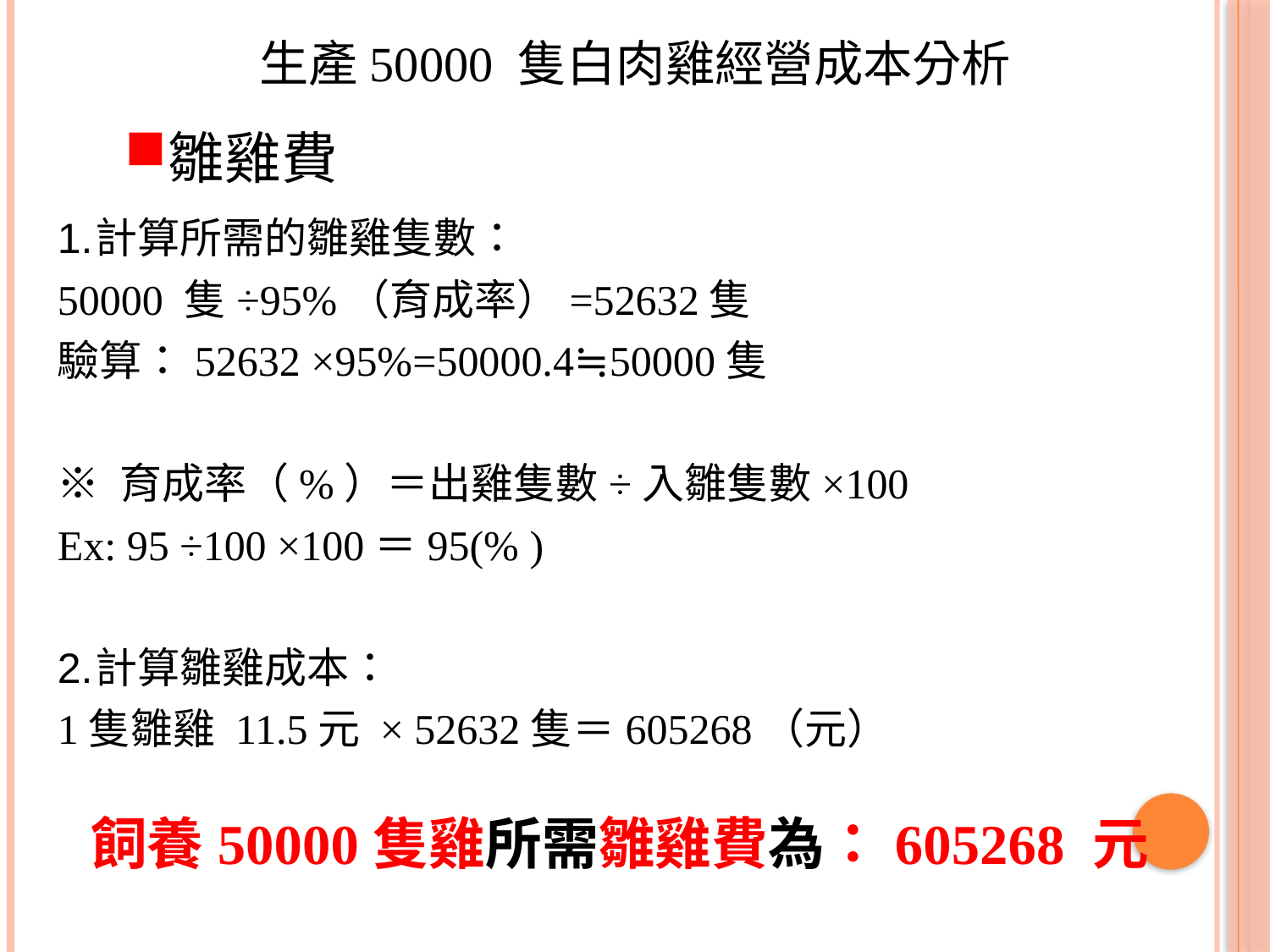

生產50000 隻白肉雞經營成本分析
雛雞費
計算所需的雛雞隻數：
50000 隻÷95%（育成率）=52632隻
驗算：52632 ×95%=50000.4≒50000隻

※ 育成率（%）＝出雞隻數÷入雛隻數×100
Ex: 95 ÷100 ×100＝95(% )

計算雛雞成本：
1隻雛雞 11.5元 × 52632隻＝605268（元）

飼養50000隻雞所需雛雞費為：605268 元